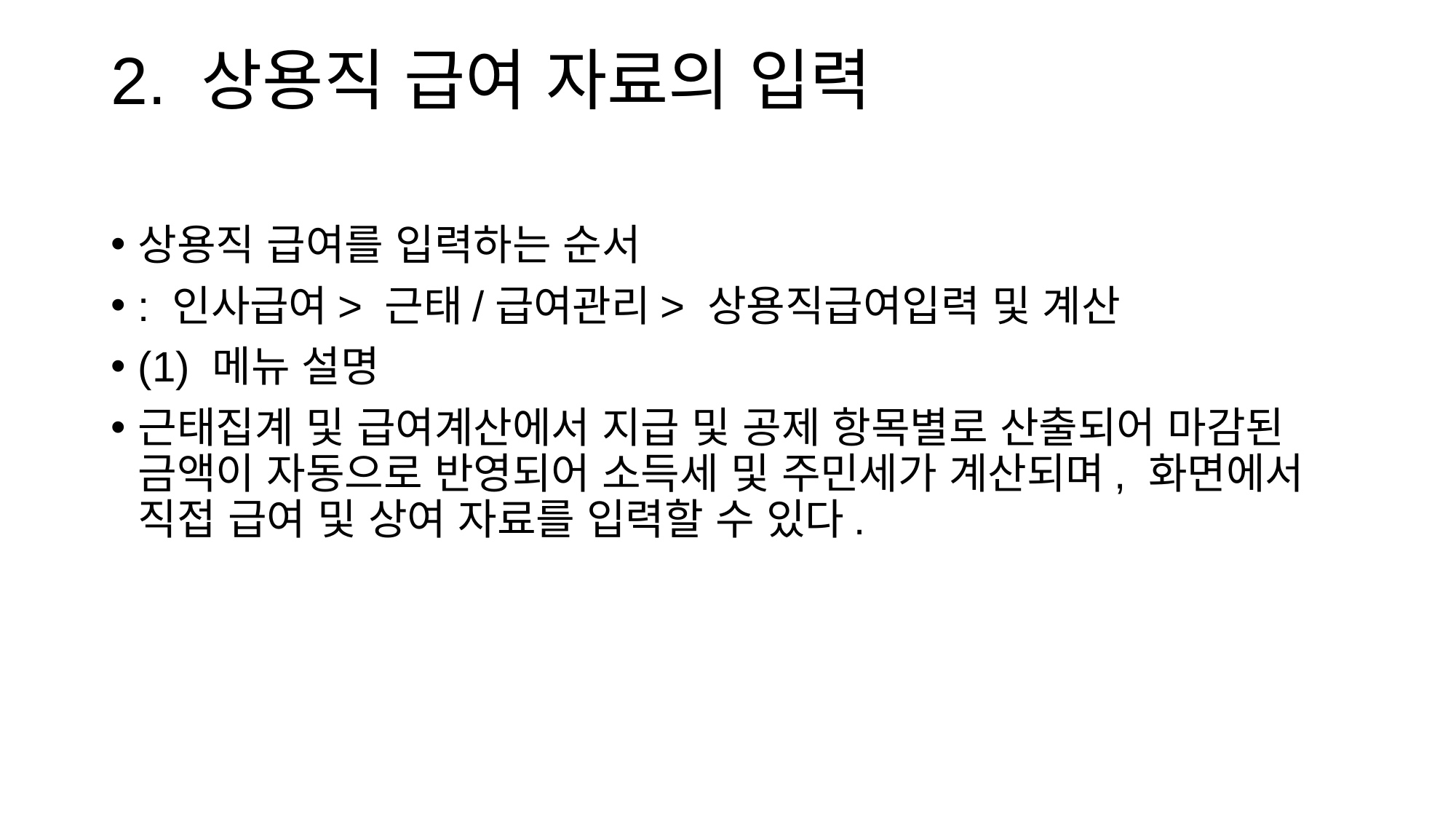

# 2. 상용직 급여 자료의 입력
상용직 급여를 입력하는 순서
: 인사급여> 근태/급여관리> 상용직급여입력 및 계산
(1) 메뉴 설명
근태집계 및 급여계산에서 지급 및 공제 항목별로 산출되어 마감된 금액이 자동으로 반영되어 소득세 및 주민세가 계산되며, 화면에서 직접 급여 및 상여 자료를 입력할 수 있다.